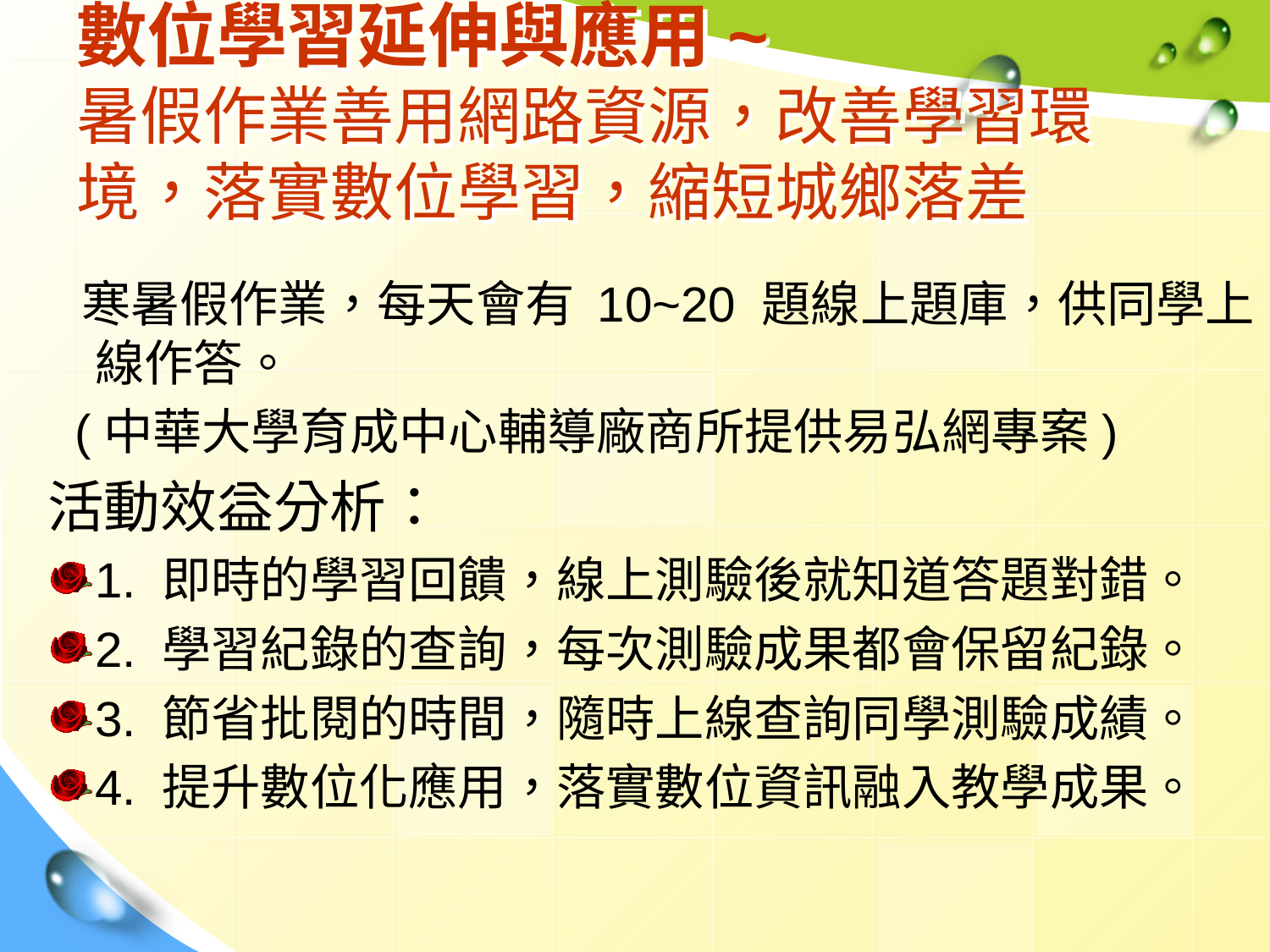

# 數位學習延伸與應用~ 暑假作業善用網路資源，改善學習環境，落實數位學習，縮短城鄉落差
  寒暑假作業，每天會有 10~20 題線上題庫，供同學上線作答。
  (中華大學育成中心輔導廠商所提供易弘網專案)
活動效益分析：
1. 即時的學習回饋，線上測驗後就知道答題對錯。
2. 學習紀錄的查詢，每次測驗成果都會保留紀錄。
3. 節省批閱的時間，隨時上線查詢同學測驗成績。
4. 提升數位化應用，落實數位資訊融入教學成果。